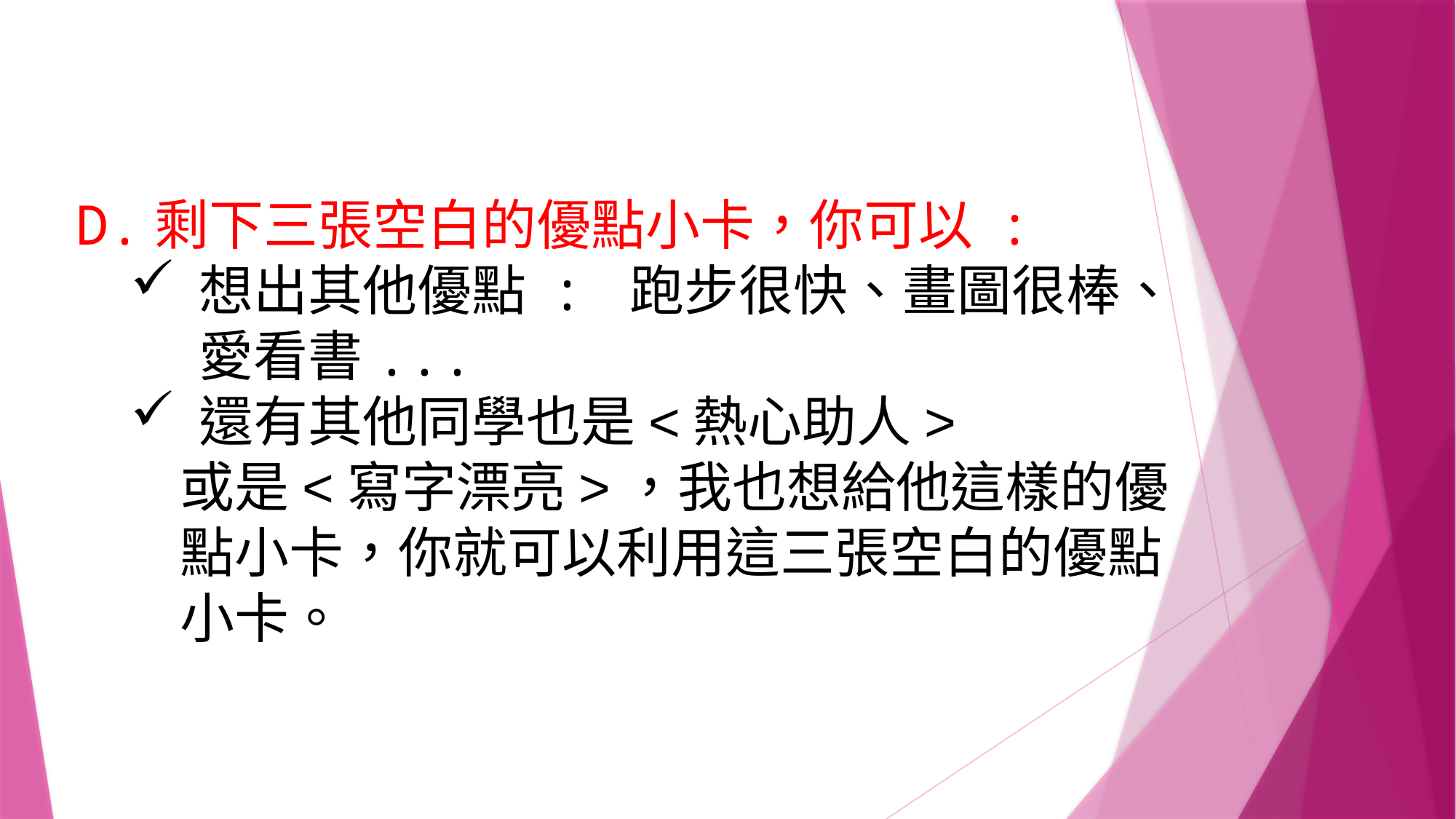

D.剩下三張空白的優點小卡，你可以 :
想出其他優點 : 跑步很快、畫圖很棒、愛看書...
還有其他同學也是<熱心助人>
   或是<寫字漂亮>，我也想給他這樣的優
   點小卡，你就可以利用這三張空白的優點
   小卡。